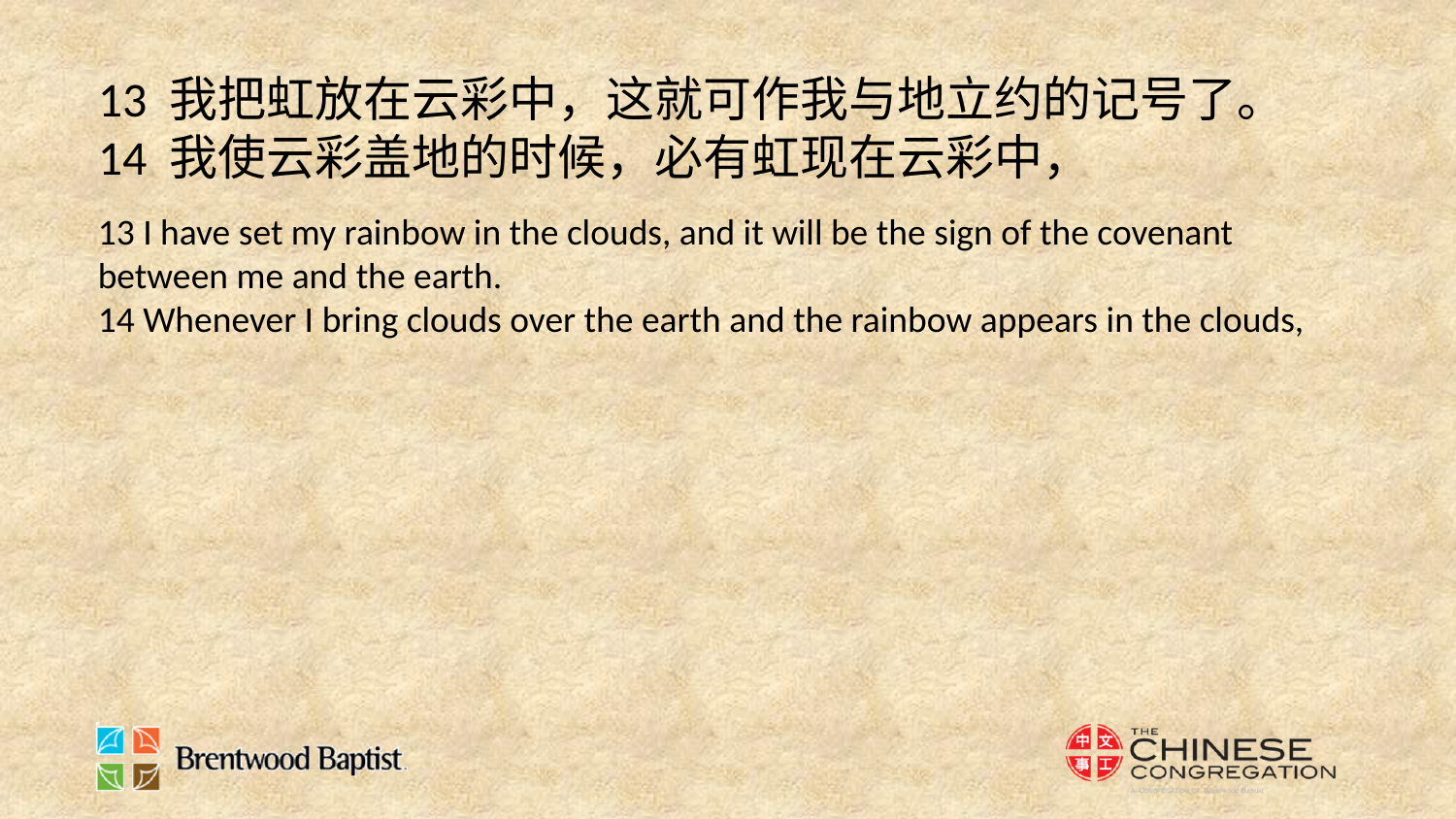

13 我把虹放在云彩中，这就可作我与地立约的记号了。
14 我使云彩盖地的时候，必有虹现在云彩中，

13 I have set my rainbow in the clouds, and it will be the sign of the covenant between me and the earth.
14 Whenever I bring clouds over the earth and the rainbow appears in the clouds,